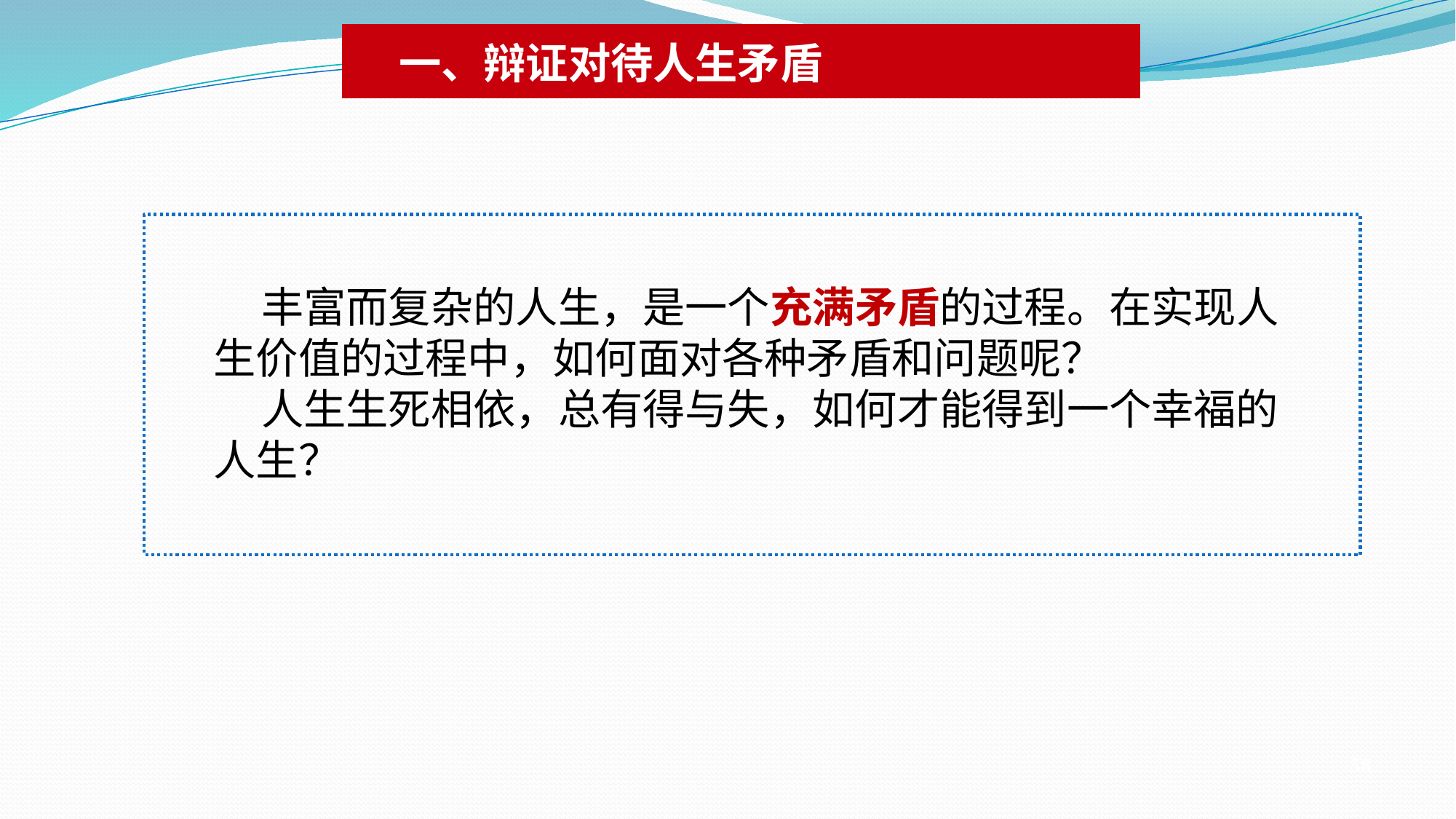

一、辩证对待人生矛盾

    丰富而复杂的人生，是一个充满矛盾的过程。在实现人生价值的过程中，如何面对各种矛盾和问题呢？
    人生生死相依，总有得与失，如何才能得到一个幸福的人生？
58